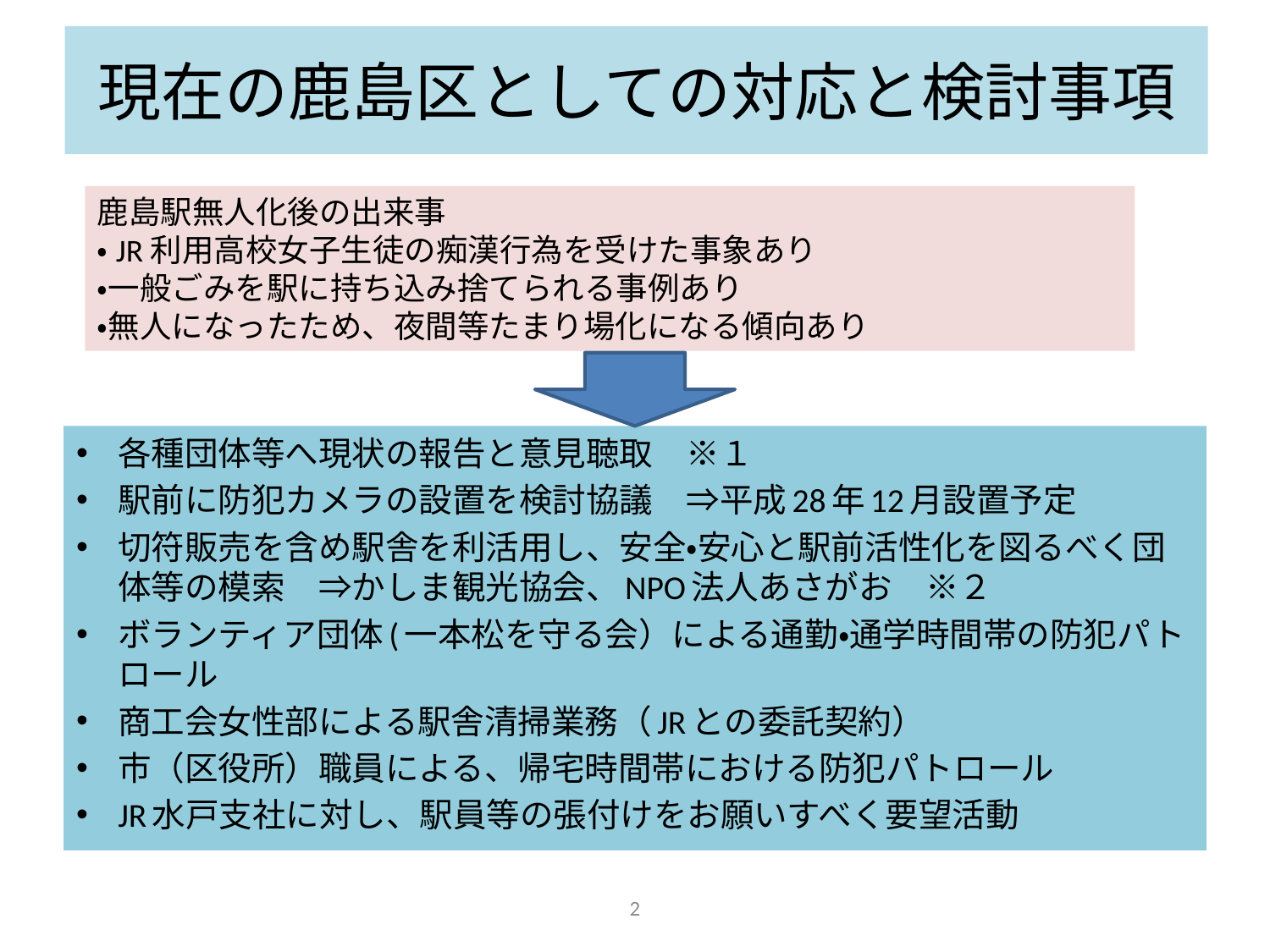

# 現在の鹿島区としての対応と検討事項
鹿島駅無人化後の出来事
・JR利用高校女子生徒の痴漢行為を受けた事象あり
・一般ごみを駅に持ち込み捨てられる事例あり
・無人になったため、夜間等たまり場化になる傾向あり

各種団体等へ現状の報告と意見聴取　※１
駅前に防犯カメラの設置を検討協議　⇒平成28年12月設置予定
切符販売を含め駅舎を利活用し、安全・安心と駅前活性化を図るべく団体等の模索　⇒かしま観光協会、NPO法人あさがお　※２
ボランティア団体(一本松を守る会）による通勤・通学時間帯の防犯パトロール
商工会女性部による駅舎清掃業務（JRとの委託契約）
市（区役所）職員による、帰宅時間帯における防犯パトロール
JR水戸支社に対し、駅員等の張付けをお願いすべく要望活動

2